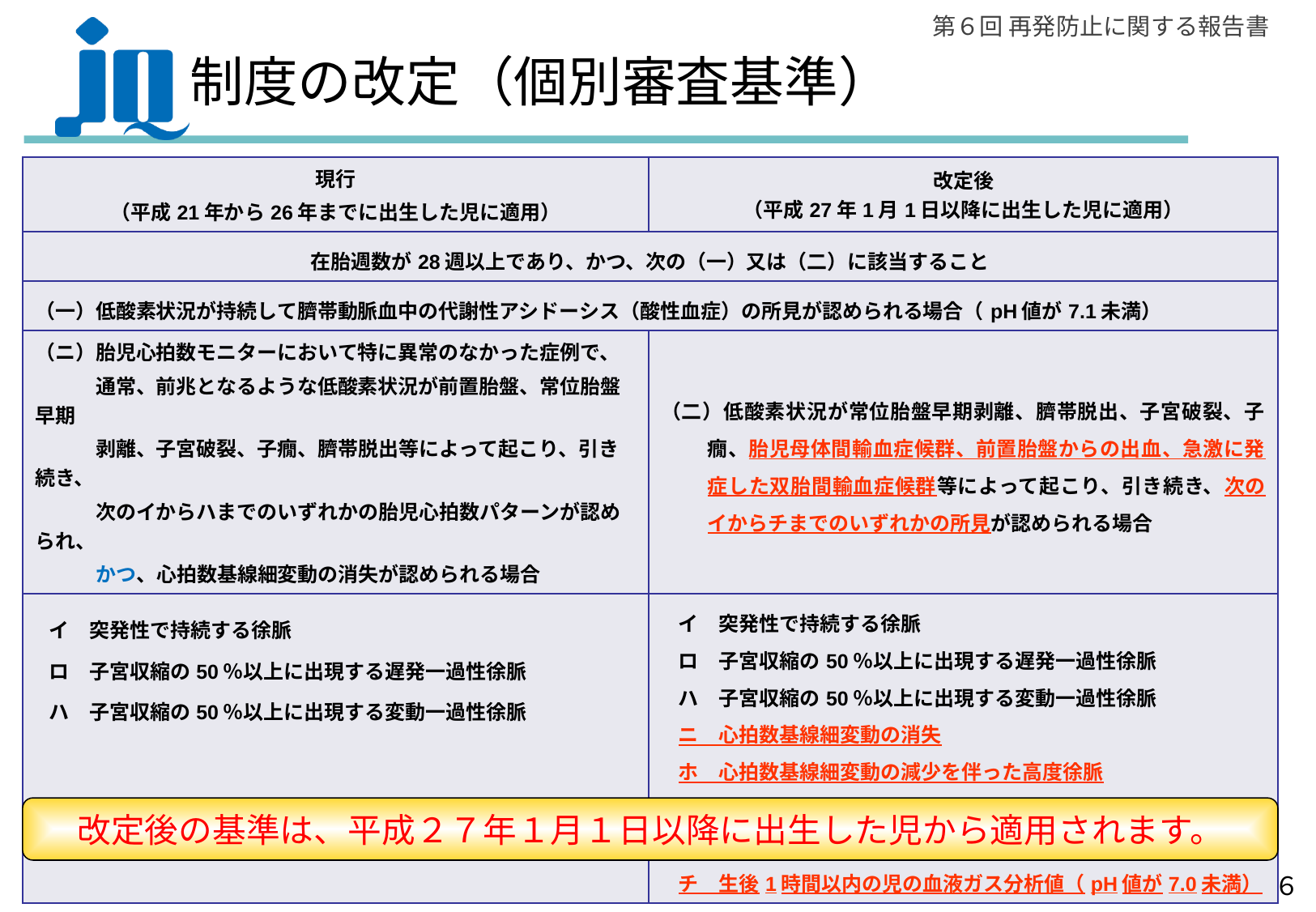

# 制度の改定（個別審査基準）
| 現行 （平成21年から26年までに出生した児に適用） | 改定後 （平成27年1月1日以降に出生した児に適用） |
| --- | --- |
| 在胎週数が28週以上であり、かつ、次の（一）又は（二）に該当すること |  |
| （一）低酸素状況が持続して臍帯動脈血中の代謝性アシドーシス（酸性血症）の所見が認められる場合（pH値が7.1未満） |  |
| （ニ）胎児心拍数モニターにおいて特に異常のなかった症例で、 　　　通常、前兆となるような低酸素状況が前置胎盤、常位胎盤早期 　　　剥離、子宮破裂、子癇、臍帯脱出等によって起こり、引き続き、 　　　次のイからハまでのいずれかの胎児心拍数パターンが認められ、 　　　かつ、心拍数基線細変動の消失が認められる場合 | （二）低酸素状況が常位胎盤早期剥離、臍帯脱出、子宮破裂、子癇、胎児母体間輸血症候群、前置胎盤からの出血、急激に発症した双胎間輸血症候群等によって起こり、引き続き、次のイからチまでのいずれかの所見が認められる場合 |
| イ　突発性で持続する徐脈 ロ　子宮収縮の50％以上に出現する遅発一過性徐脈 ハ　子宮収縮の50％以上に出現する変動一過性徐脈 | イ　突発性で持続する徐脈 ロ　子宮収縮の50％以上に出現する遅発一過性徐脈 ハ　子宮収縮の50％以上に出現する変動一過性徐脈 ニ　心拍数基線細変動の消失 ホ　心拍数基線細変動の減少を伴った高度徐脈 ヘ　サイナソイダルパターン ト　アプガースコア1分値が3点以下 チ　生後1時間以内の児の血液ガス分析値（pH値が7.0未満） |
改定後の基準は、平成２７年１月１日以降に出生した児から適用されます。
６